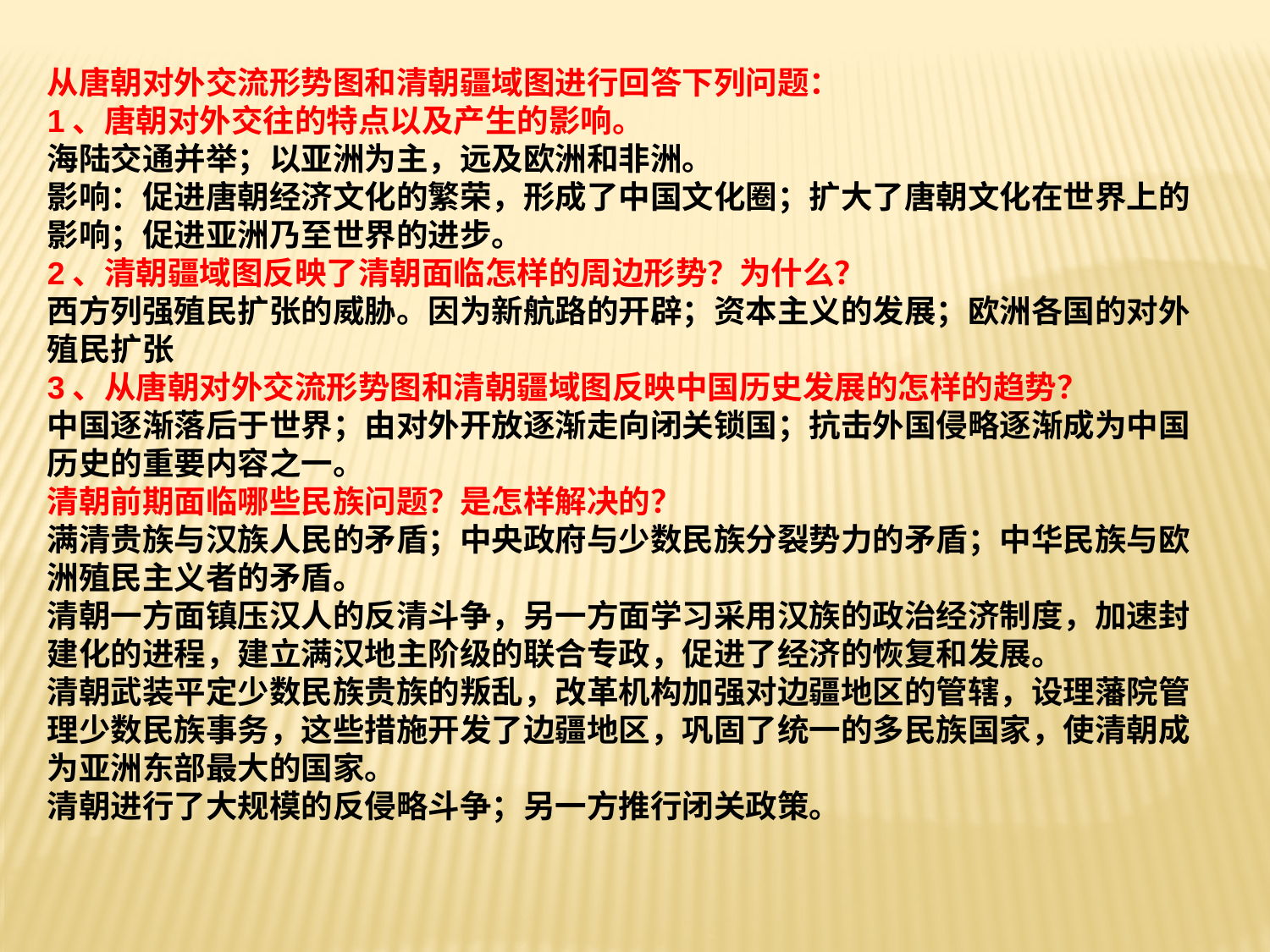

从唐朝对外交流形势图和清朝疆域图进行回答下列问题：
1、唐朝对外交往的特点以及产生的影响。
海陆交通并举；以亚洲为主，远及欧洲和非洲。
影响：促进唐朝经济文化的繁荣，形成了中国文化圈；扩大了唐朝文化在世界上的影响；促进亚洲乃至世界的进步。
2、清朝疆域图反映了清朝面临怎样的周边形势？为什么？
西方列强殖民扩张的威胁。因为新航路的开辟；资本主义的发展；欧洲各国的对外殖民扩张
3、从唐朝对外交流形势图和清朝疆域图反映中国历史发展的怎样的趋势？
中国逐渐落后于世界；由对外开放逐渐走向闭关锁国；抗击外国侵略逐渐成为中国历史的重要内容之一。
清朝前期面临哪些民族问题？是怎样解决的？
满清贵族与汉族人民的矛盾；中央政府与少数民族分裂势力的矛盾；中华民族与欧洲殖民主义者的矛盾。
清朝一方面镇压汉人的反清斗争，另一方面学习采用汉族的政治经济制度，加速封建化的进程，建立满汉地主阶级的联合专政，促进了经济的恢复和发展。
清朝武装平定少数民族贵族的叛乱，改革机构加强对边疆地区的管辖，设理藩院管理少数民族事务，这些措施开发了边疆地区，巩固了统一的多民族国家，使清朝成为亚洲东部最大的国家。
清朝进行了大规模的反侵略斗争；另一方推行闭关政策。